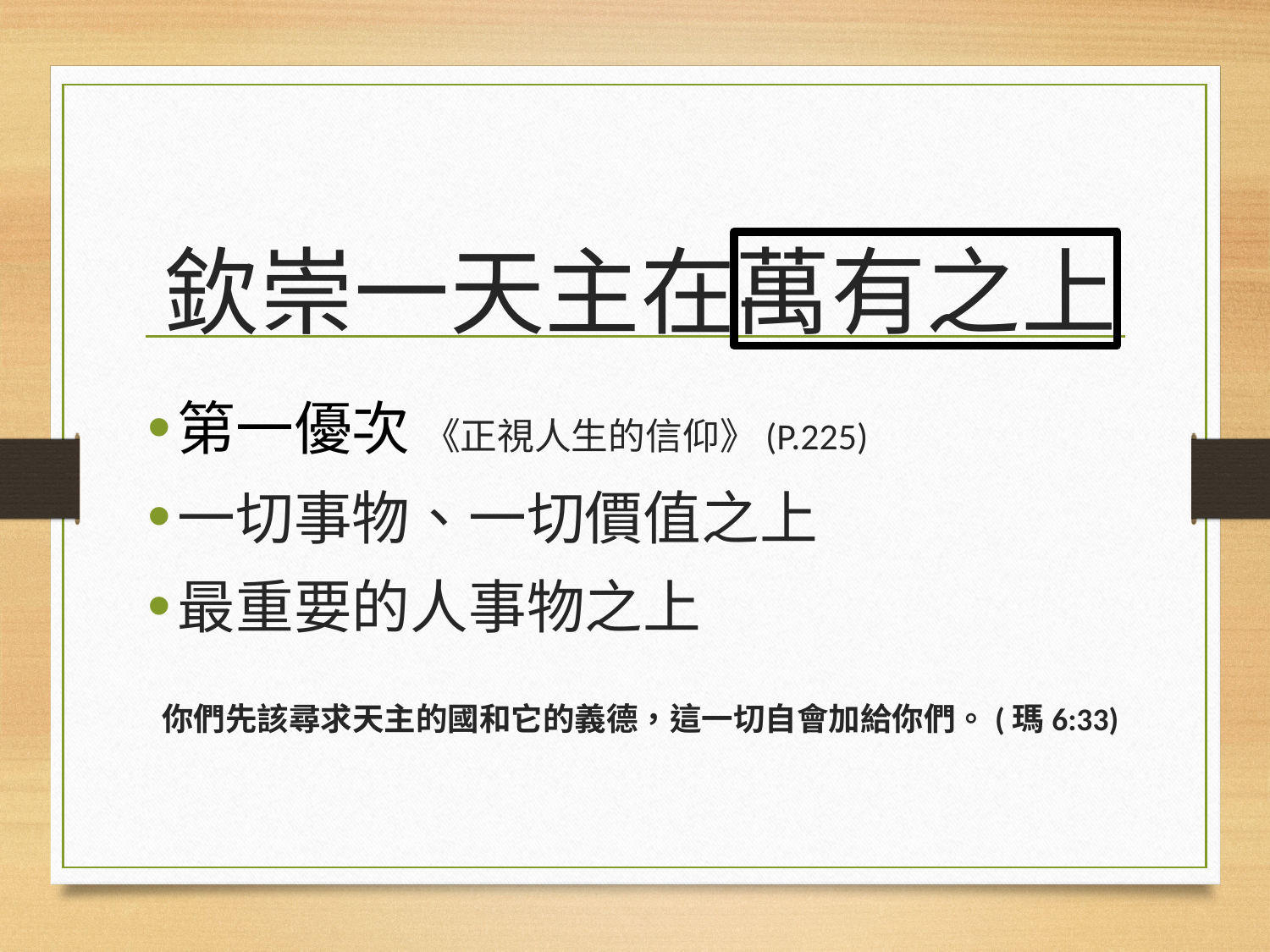

# 欽崇一天主在萬有之上

第一優次 《正視人生的信仰》(P.225)
一切事物、一切價值之上
最重要的人事物之上

你們先該尋求天主的國和它的義德，這一切自會加給你們。(瑪6:33)